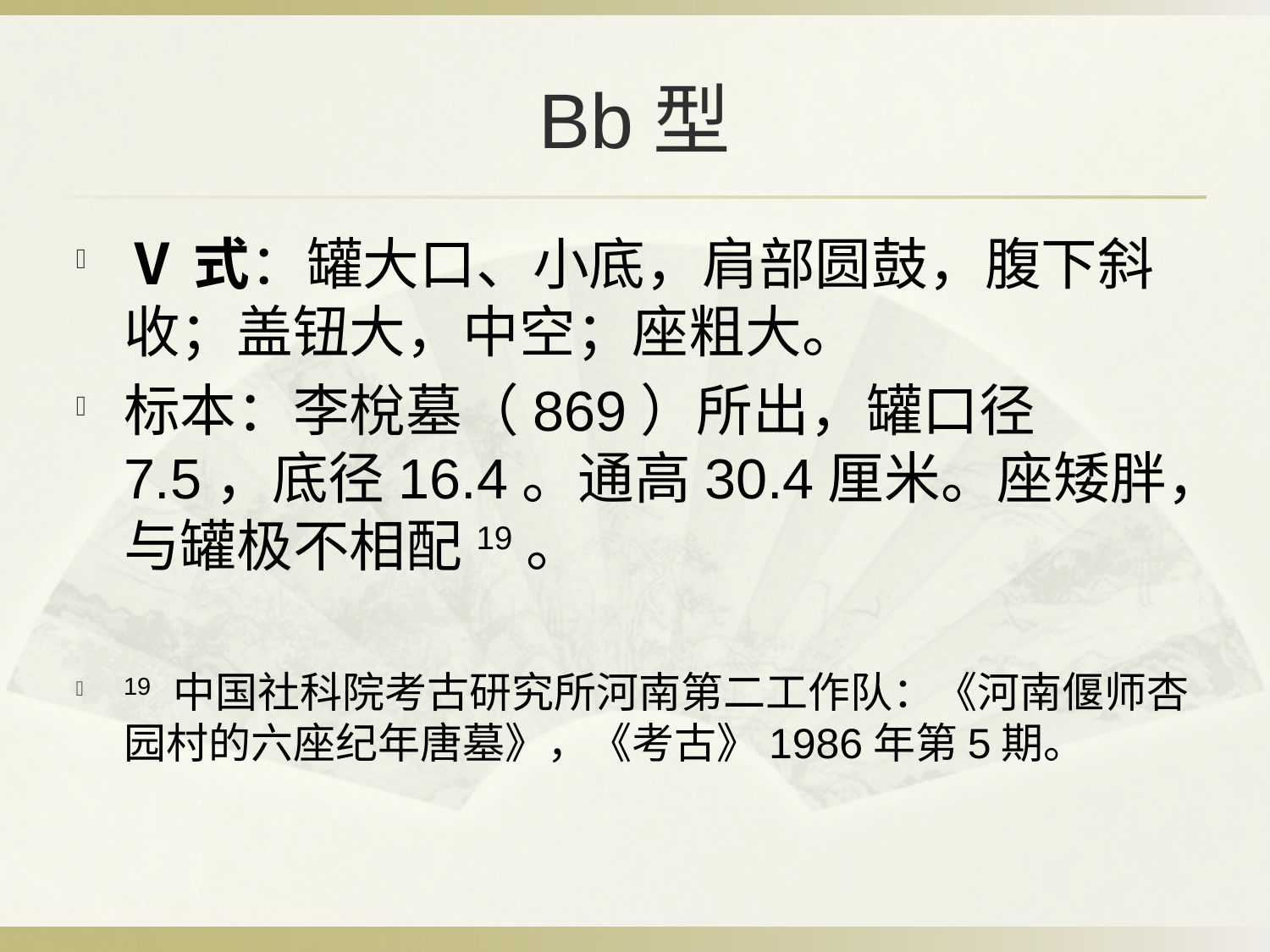

# Bb型
Ⅴ式：罐大口、小底，肩部圆鼓，腹下斜收；盖钮大，中空；座粗大。
标本：李梲墓（869）所出，罐口径7.5，底径16.4。通高30.4厘米。座矮胖，与罐极不相配19。

19 中国社科院考古研究所河南第二工作队：《河南偃师杏园村的六座纪年唐墓》，《考古》1986年第5期。